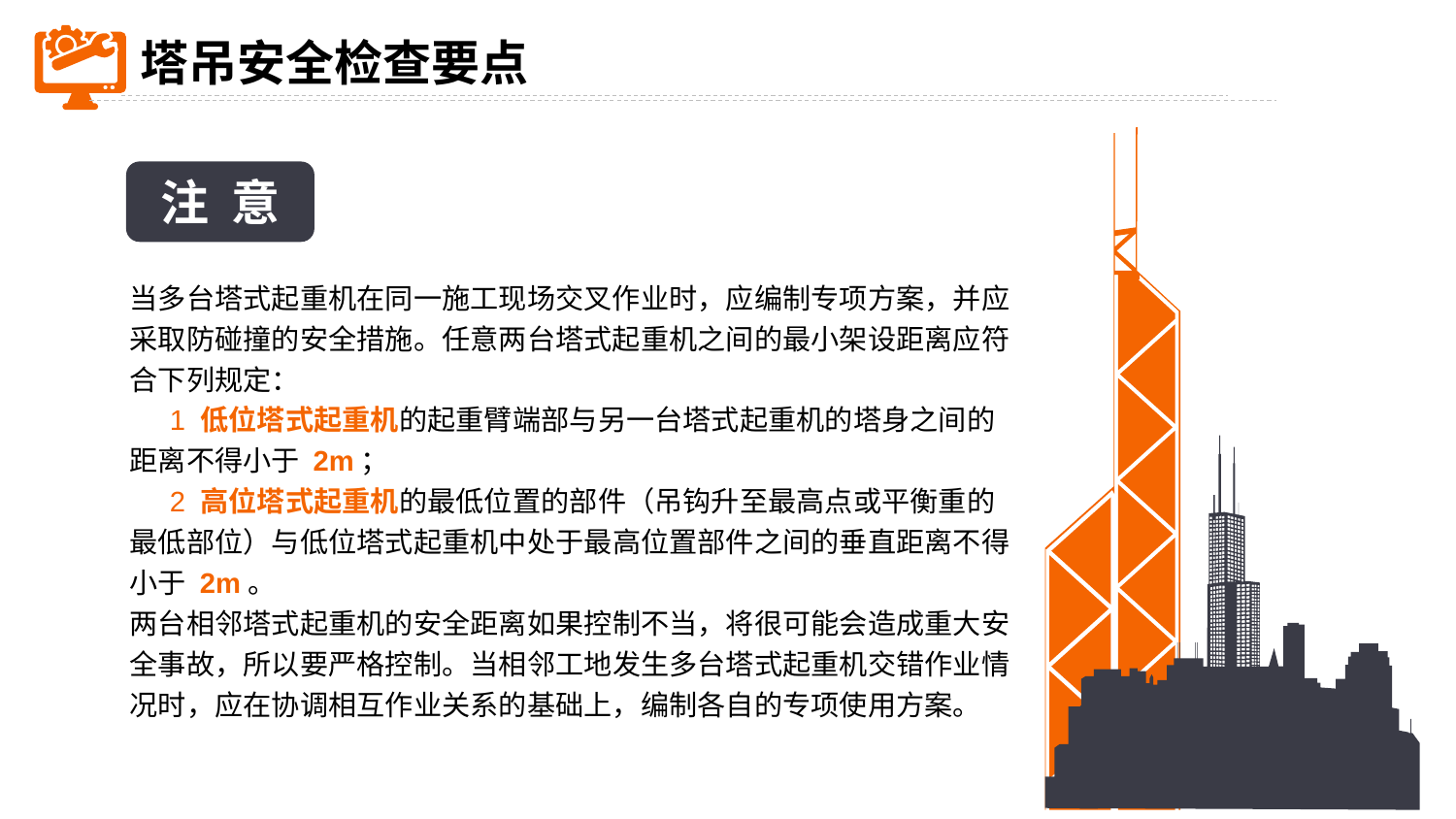

塔吊安全检查要点

注  意
当多台塔式起重机在同一施工现场交叉作业时，应编制专项方案，并应采取防碰撞的安全措施。任意两台塔式起重机之间的最小架设距离应符合下列规定：
     1 低位塔式起重机的起重臂端部与另一台塔式起重机的塔身之间的距离不得小于 2m；
     2 高位塔式起重机的最低位置的部件（吊钩升至最高点或平衡重的最低部位）与低位塔式起重机中处于最高位置部件之间的垂直距离不得小于 2m。
两台相邻塔式起重机的安全距离如果控制不当，将很可能会造成重大安全事故，所以要严格控制。当相邻工地发生多台塔式起重机交错作业情况时，应在协调相互作业关系的基础上，编制各自的专项使用方案。